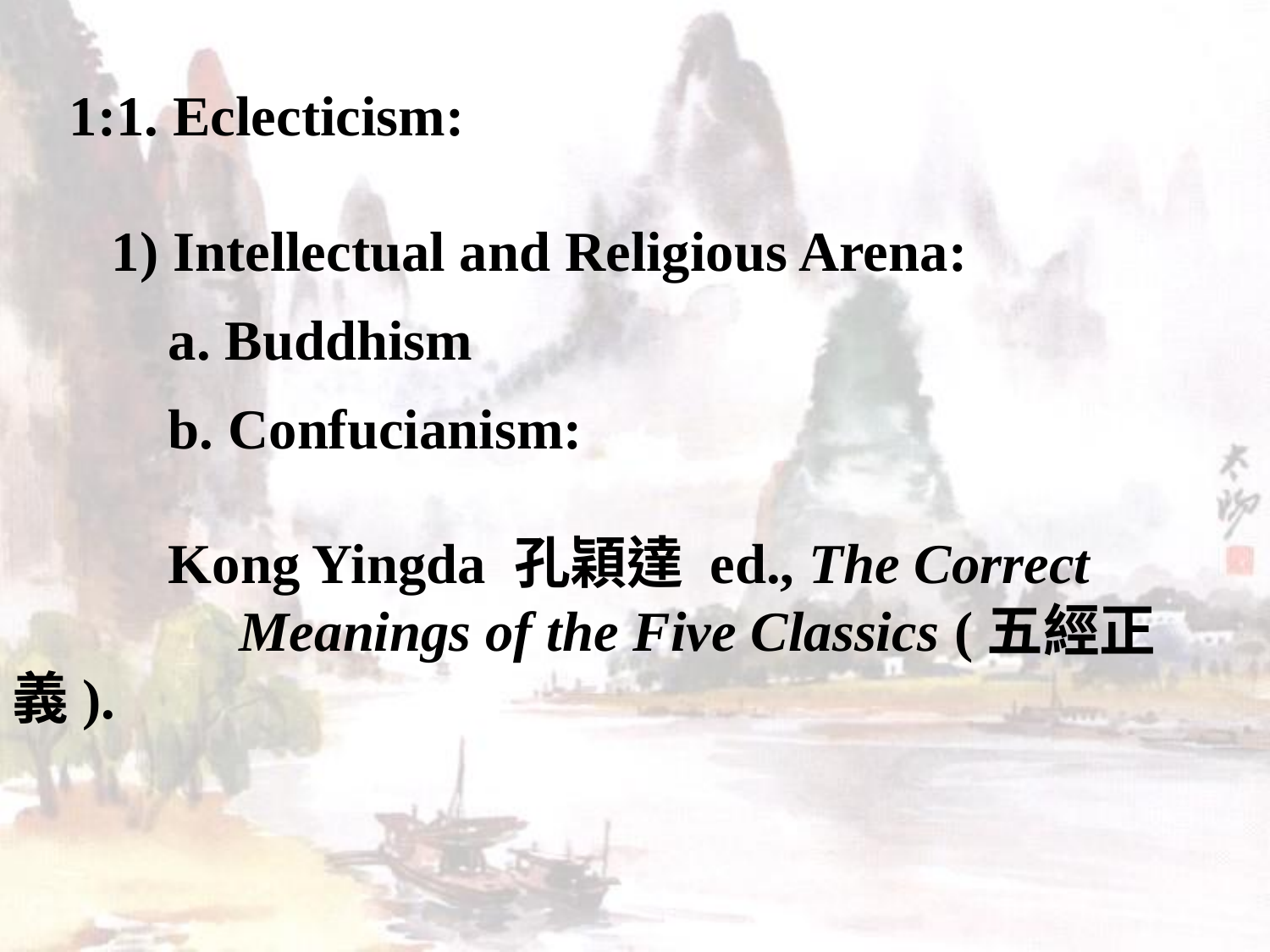

1:1. Eclecticism:

       1) Intellectual and Religious Arena:
           a. Buddhism
           b. Confucianism:

           Kong Yingda 孔穎達 ed., The Correct
                Meanings of the Five Classics (五經正義).